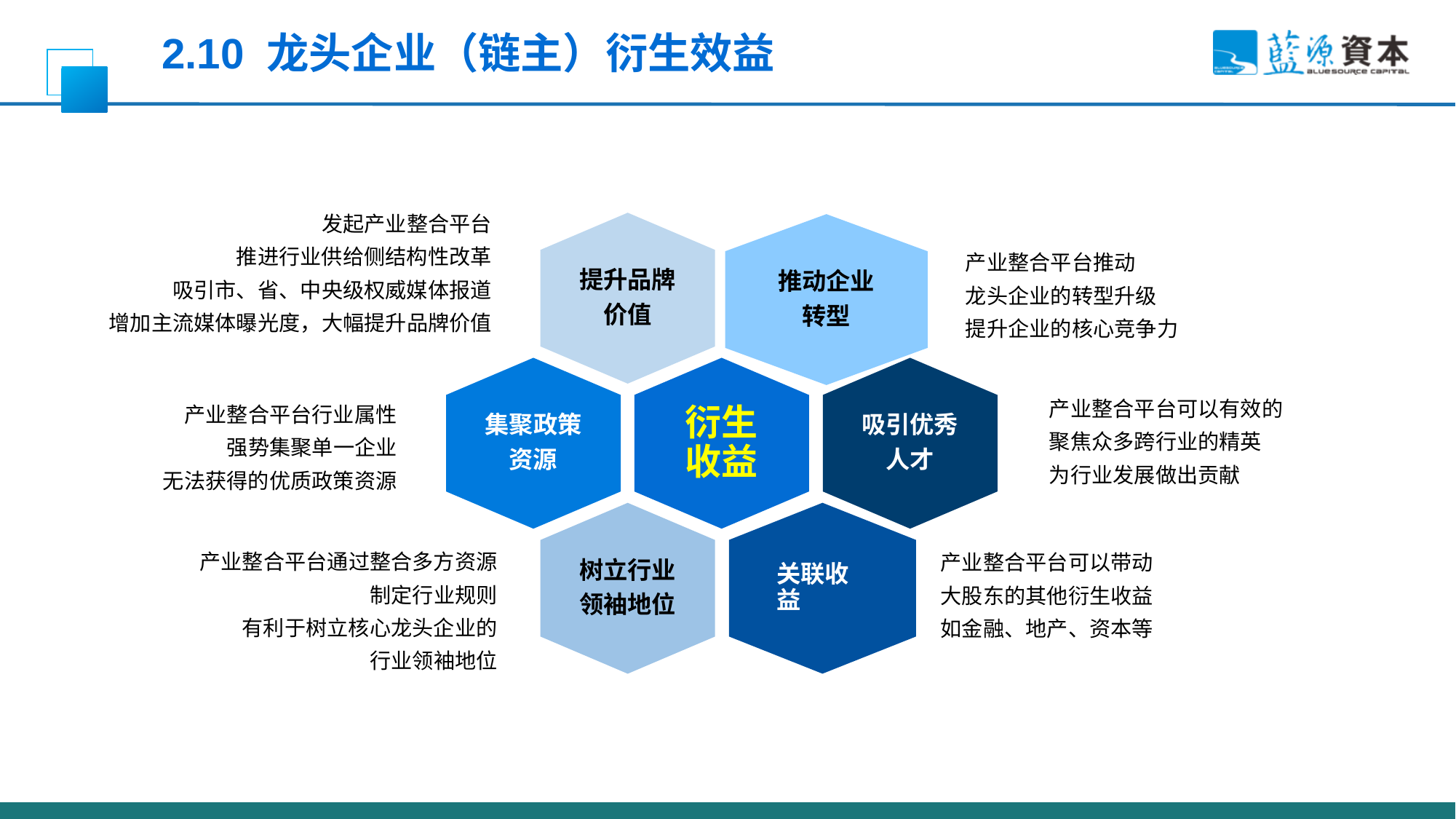

2.10 龙头企业（链主）衍生效益
发起产业整合平台
推进行业供给侧结构性改革
吸引市、省、中央级权威媒体报道
增加主流媒体曝光度，大幅提升品牌价值
提升品牌
价值
推动企业
转型
产业整合平台推动
龙头企业的转型升级
提升企业的核心竞争力
集聚政策
资源
衍生收益
吸引优秀
人才
产业整合平台可以有效的
聚焦众多跨行业的精英
为行业发展做出贡献
产业整合平台行业属性
强势集聚单一企业
无法获得的优质政策资源
关联收益
树立行业
领袖地位
产业整合平台通过整合多方资源
制定行业规则
有利于树立核心龙头企业的
行业领袖地位
产业整合平台可以带动
大股东的其他衍生收益
如金融、地产、资本等